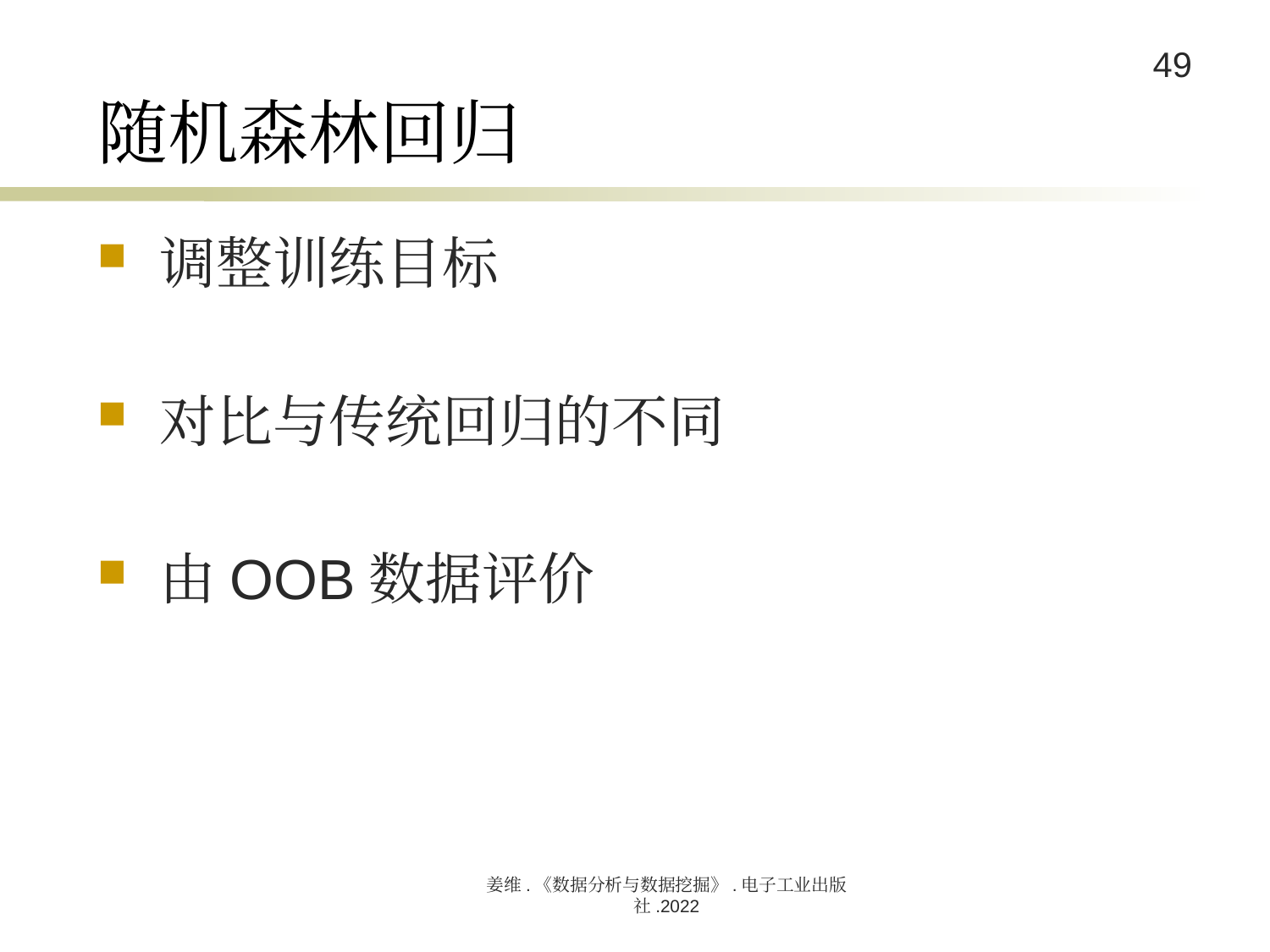

# 随机森林回归
调整训练目标

对比与传统回归的不同

由OOB数据评价
姜维.《数据分析与数据挖掘》.电子工业出版社.2022